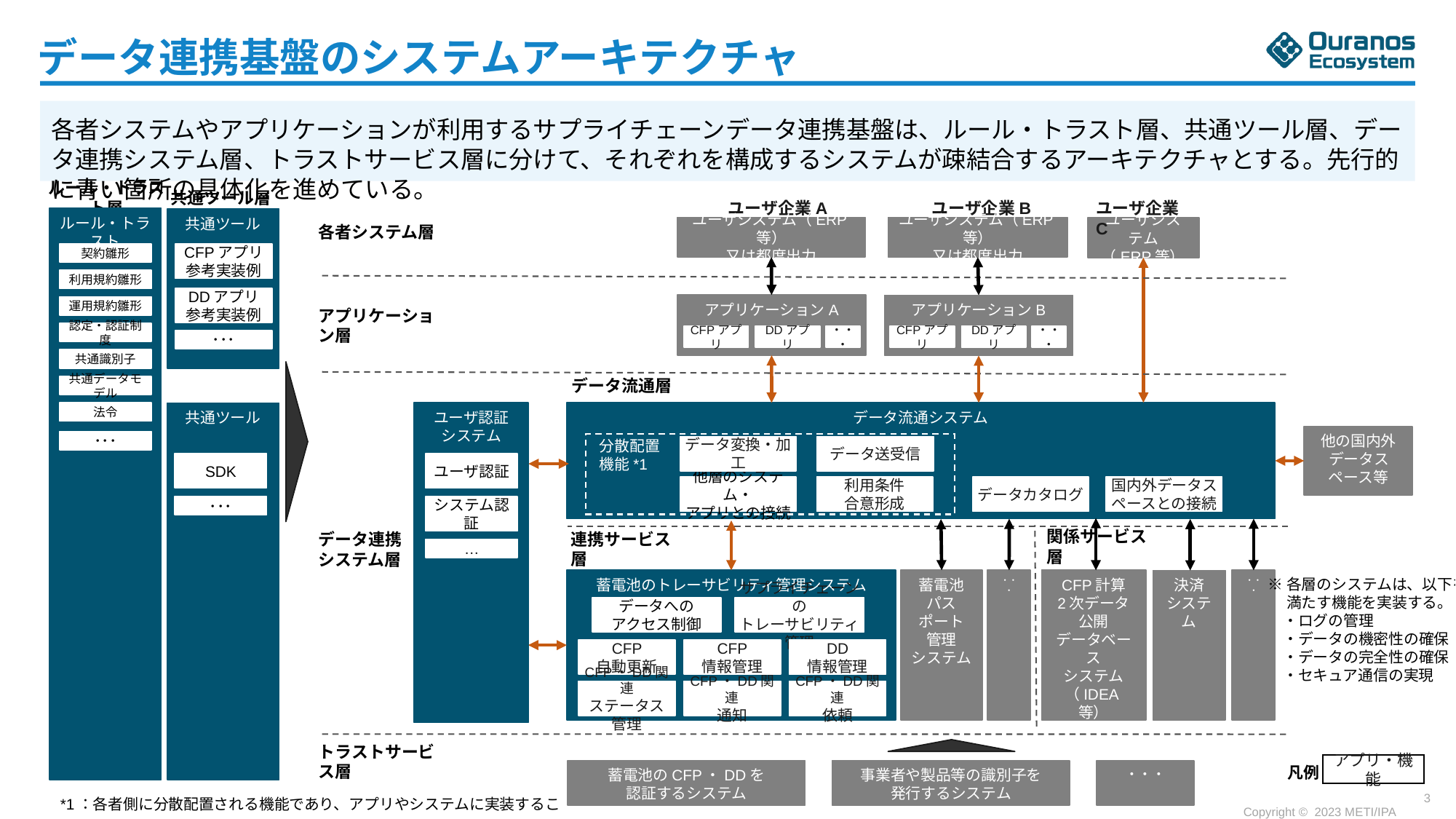

データ連携基盤のシステムアーキテクチャ
各者システムやアプリケーションが利用するサプライチェーンデータ連携基盤は、ルール・トラスト層、共通ツール層、データ連携システム層、トラストサービス層に分けて、それぞれを構成するシステムが疎結合するアーキテクチャとする。先行的に青い箇所の具体化を進めている。
ルール・トラスト層
共通ツール層
ユーザ企業A
ユーザ企業B
ユーザ企業C
ルール・トラスト
共通ツール
各者システム層
ユーザシステム（ERP等）
又は都度出力
ユーザシステム（ERP等）
又は都度出力
ユーザシステム
（ERP等）
契約雛形
CFPアプリ
参考実装例
利用規約雛形
DDアプリ
参考実装例
アプリケーションA
アプリケーションB
運用規約雛形
アプリケーション層
認定・認証制度
CFPアプリ
DDアプリ
・・・
CFPアプリ
DDアプリ
・・・
･･･
共通識別子
データ流通層
共通データモデル
ユーザ認証
システム
データ流通システム
法令
共通ツール
他の国内外
データスペース等

分散配置
機能*1
･･･

データ変換・加工
データ送受信
SDK
ユーザ認証
他層のシステム・
アプリとの接続
利用条件
合意形成
データカタログ
国内外データスペースとの接続
･･･
システム認証
関係サービス層
データ連携
システム層
連携サービス層
…
※各層のシステムは、以下を
　 満たす機能を実装する。
　・ログの管理
　・データの機密性の確保
　・データの完全性の確保
　・セキュア通信の実現
・・・
蓄電池のトレーサビリティ管理システム
蓄電池
パスポート
管理
システム
・・・
CFP計算
2次データ
公開
データベース
システム
（IDEA等）
決済
システム
データへの
アクセス制御
サプライチェーンの
トレーサビリティ管理
CFP
自動更新
CFP
情報管理
DD
情報管理
CFP・DD関連
ステータス管理
CFP・DD関連
通知
CFP・DD関連
依頼

トラストサービス層
凡例
アプリ・機能
・・・
事業者や製品等の識別子を
発行するシステム
蓄電池のCFP・DDを
認証するシステム
*1：各者側に分散配置される機能であり、アプリやシステムに実装することも想定